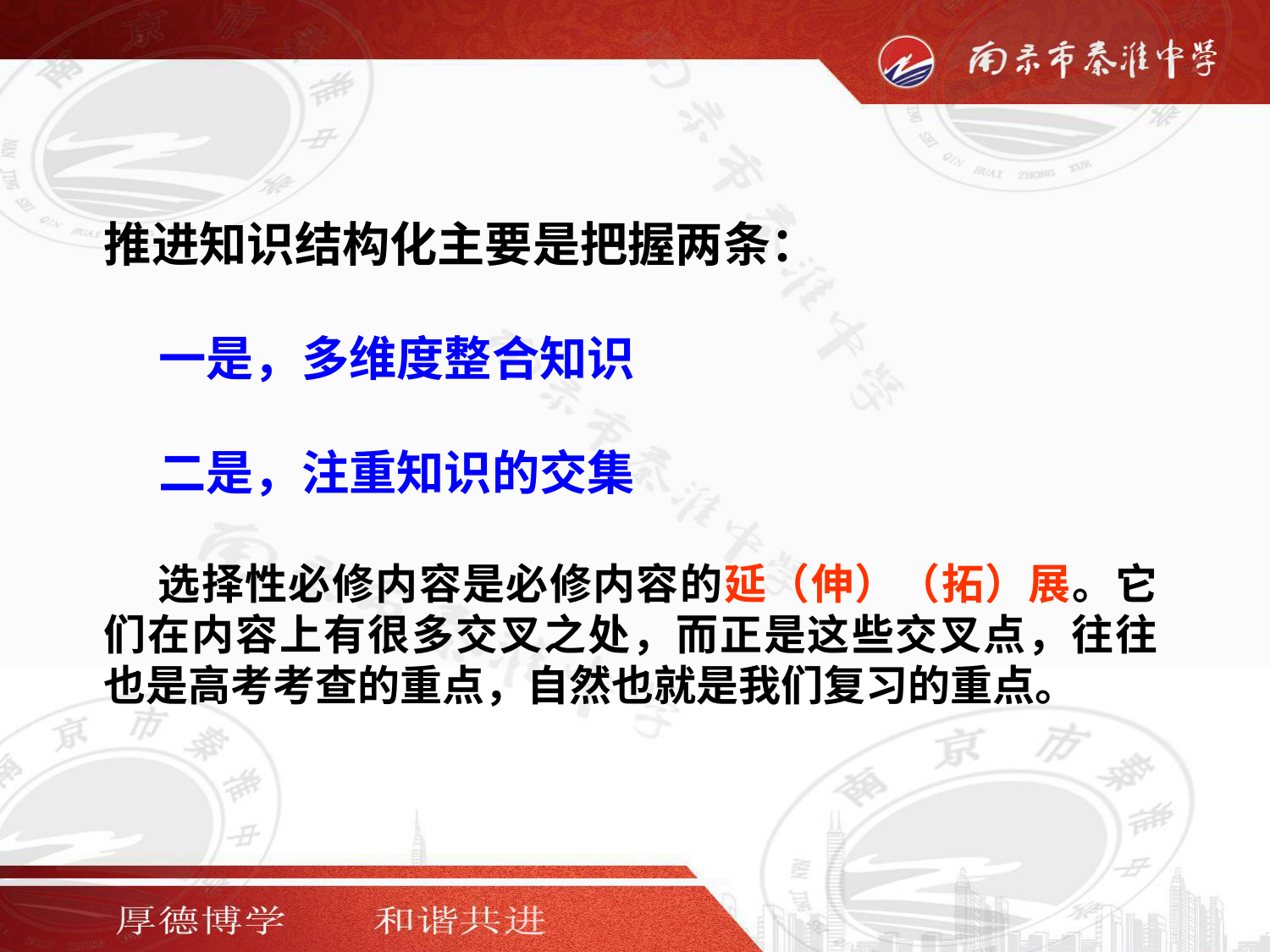

推进知识结构化主要是把握两条：

    一是，多维度整合知识

    二是，注重知识的交集

    选择性必修内容是必修内容的延（伸）（拓）展。它们在内容上有很多交叉之处，而正是这些交叉点，往往也是高考考查的重点，自然也就是我们复习的重点。
#